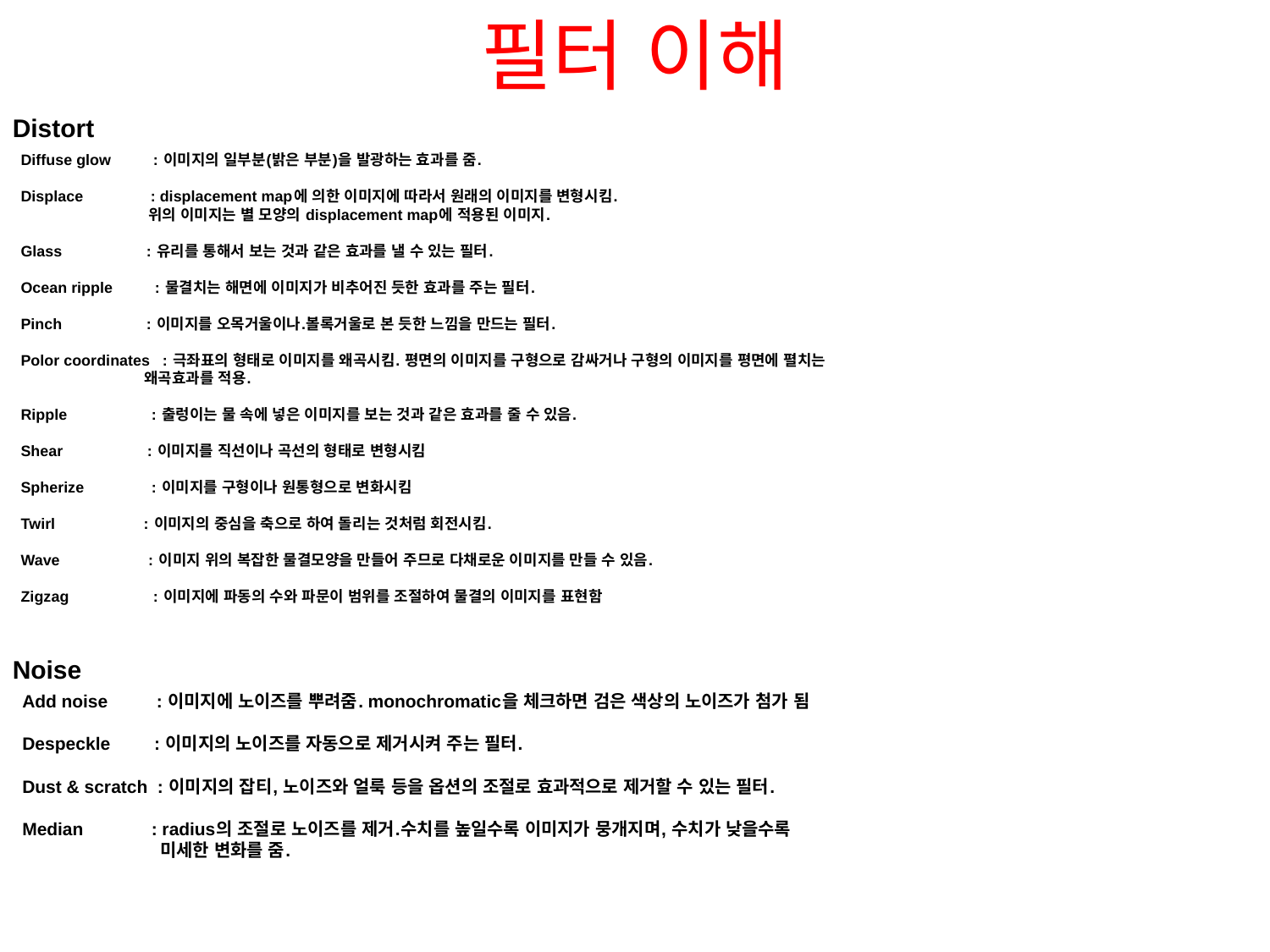

필터 이해

Distort
  Diffuse glow          : 이미지의 일부분(밝은 부분)을 발광하는 효과를 줌.
  Displace                : displacement map에 의한 이미지에 따라서 원래의 이미지를 변형시킴.
                                위의 이미지는 별 모양의 displacement map에 적용된 이미지.
  Glass                    : 유리를 통해서 보는 것과 같은 효과를 낼 수 있는 필터.
  Ocean ripple          : 물결치는 해면에 이미지가 비추어진 듯한 효과를 주는 필터.
  Pinch                    : 이미지를 오목거울이나.볼록거울로 본 듯한 느낌을 만드는 필터.
  Polor coordinates   : 극좌표의 형태로 이미지를 왜곡시킴. 평면의 이미지를 구형으로 감싸거나 구형의 이미지를 평면에 펼치는
                               왜곡효과를 적용.
  Ripple                    : 출렁이는 물 속에 넣은 이미지를 보는 것과 같은 효과를 줄 수 있음.
  Shear                    : 이미지를 직선이나 곡선의 형태로 변형시킴
  Spherize                : 이미지를 구형이나 원통형으로 변화시킴
  Twirl                     : 이미지의 중심을 축으로 하여 돌리는 것처럼 회전시킴.
  Wave                     : 이미지 위의 복잡한 물결모양을 만들어 주므로 다채로운 이미지를 만들 수 있음.
  Zigzag                    : 이미지에 파동의 수와 파문이 범위를 조절하여 물결의 이미지를 표현함

Noise
  Add noise          : 이미지에 노이즈를 뿌려줌. monochromatic을 체크하면 검은 색상의 노이즈가 첨가 됨
  Despeckle         : 이미지의 노이즈를 자동으로 제거시켜 주는 필터.
  Dust & scratch  : 이미지의 잡티, 노이즈와 얼룩 등을 옵션의 조절로 효과적으로 제거할 수 있는 필터.
  Median              : radius의 조절로 노이즈를 제거.수치를 높일수록 이미지가 뭉개지며, 수치가 낮을수록
                             미세한 변화를 줌.